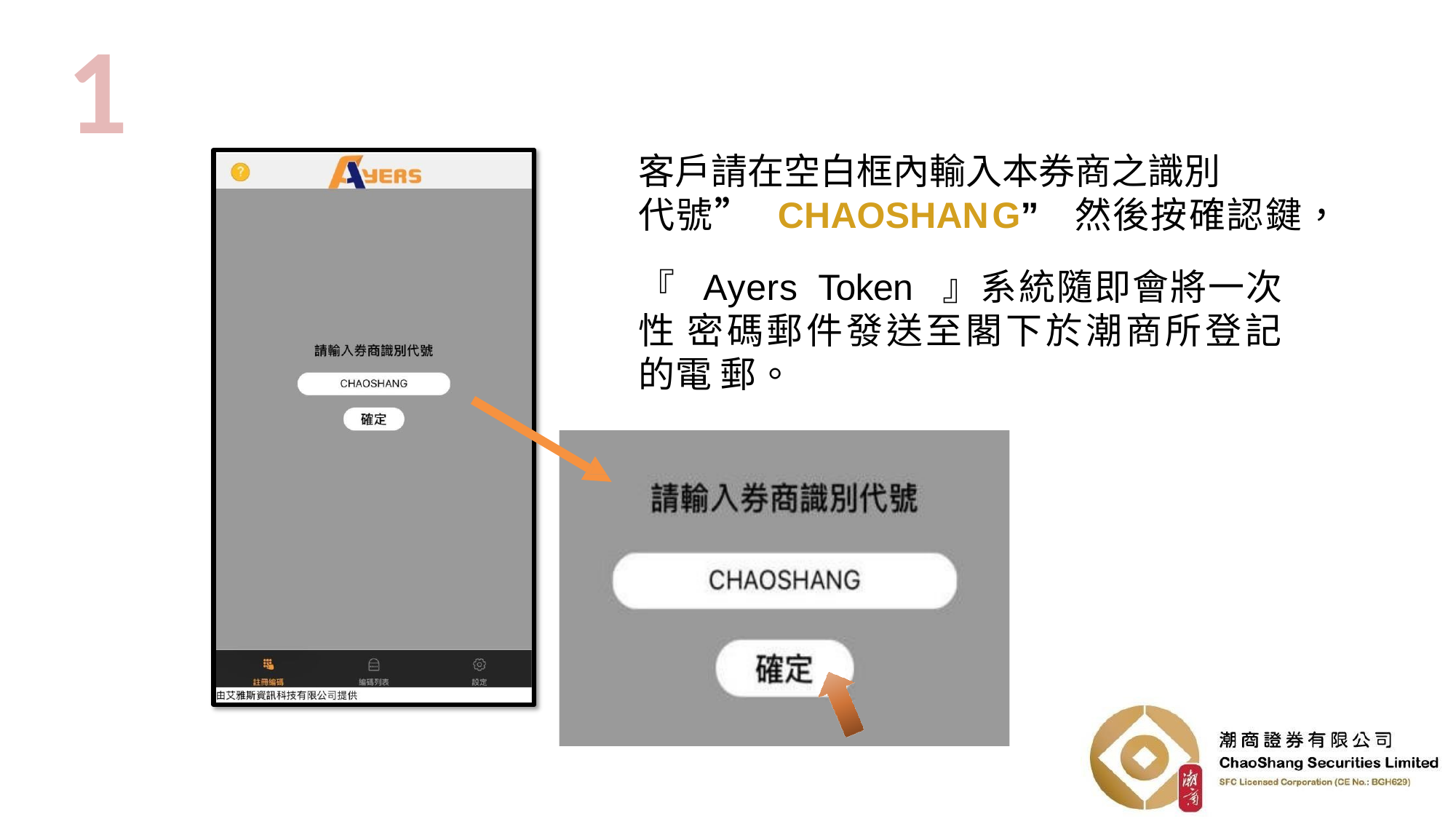

1

客戶請在空白框內輸入本券商之識別
代號”CHAOSHANG”	然後按確認鍵，
『 Ayers Token 』系統隨即會將一次性 密碼郵件發送至閣下於潮商所登記的電 郵。